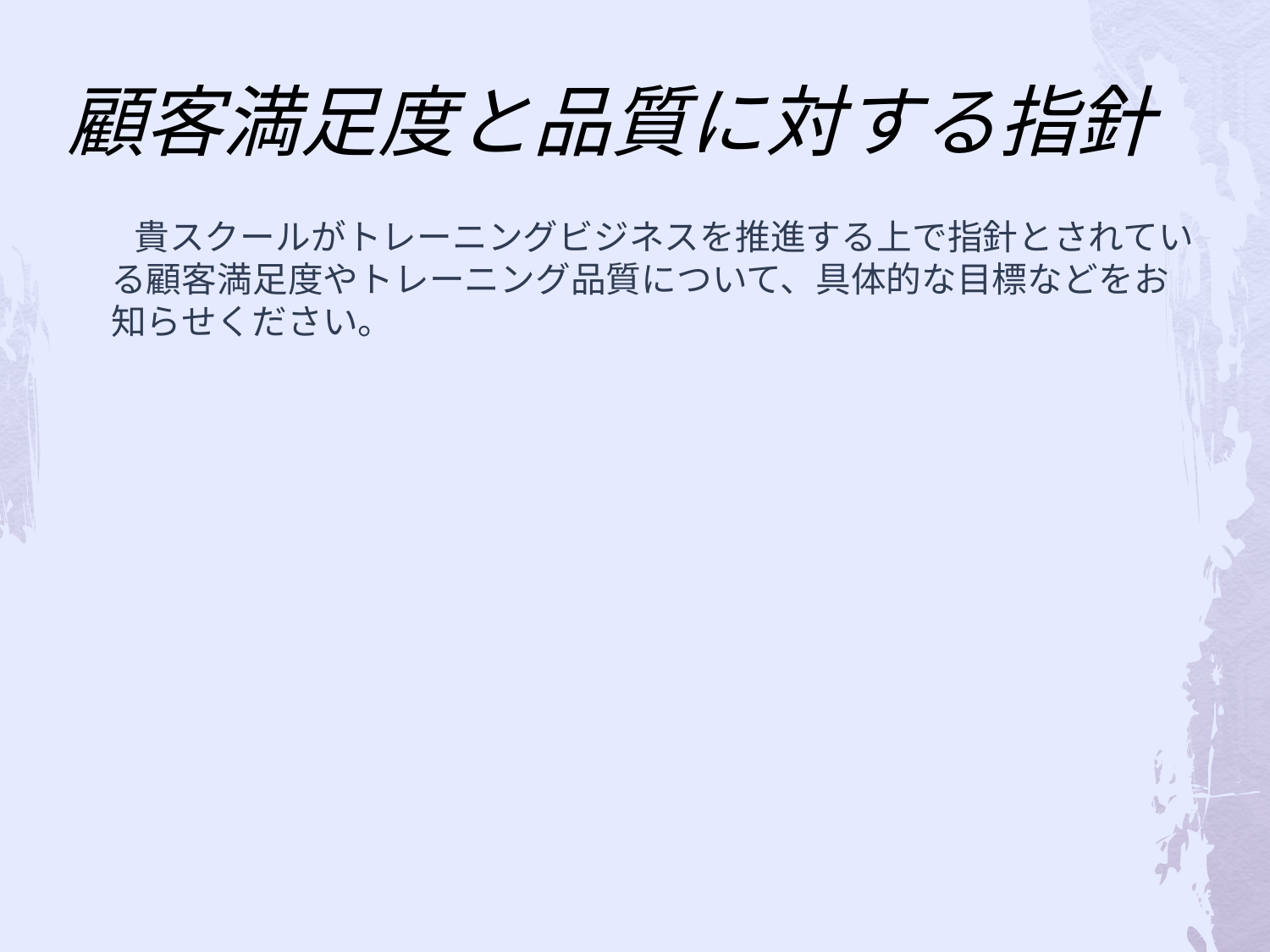

# 顧客満足度と品質に対する指針
　　貴スクールがトレーニングビジネスを推進する上で指針とされている顧客満足度やトレーニング品質について、具体的な目標などをお知らせください。